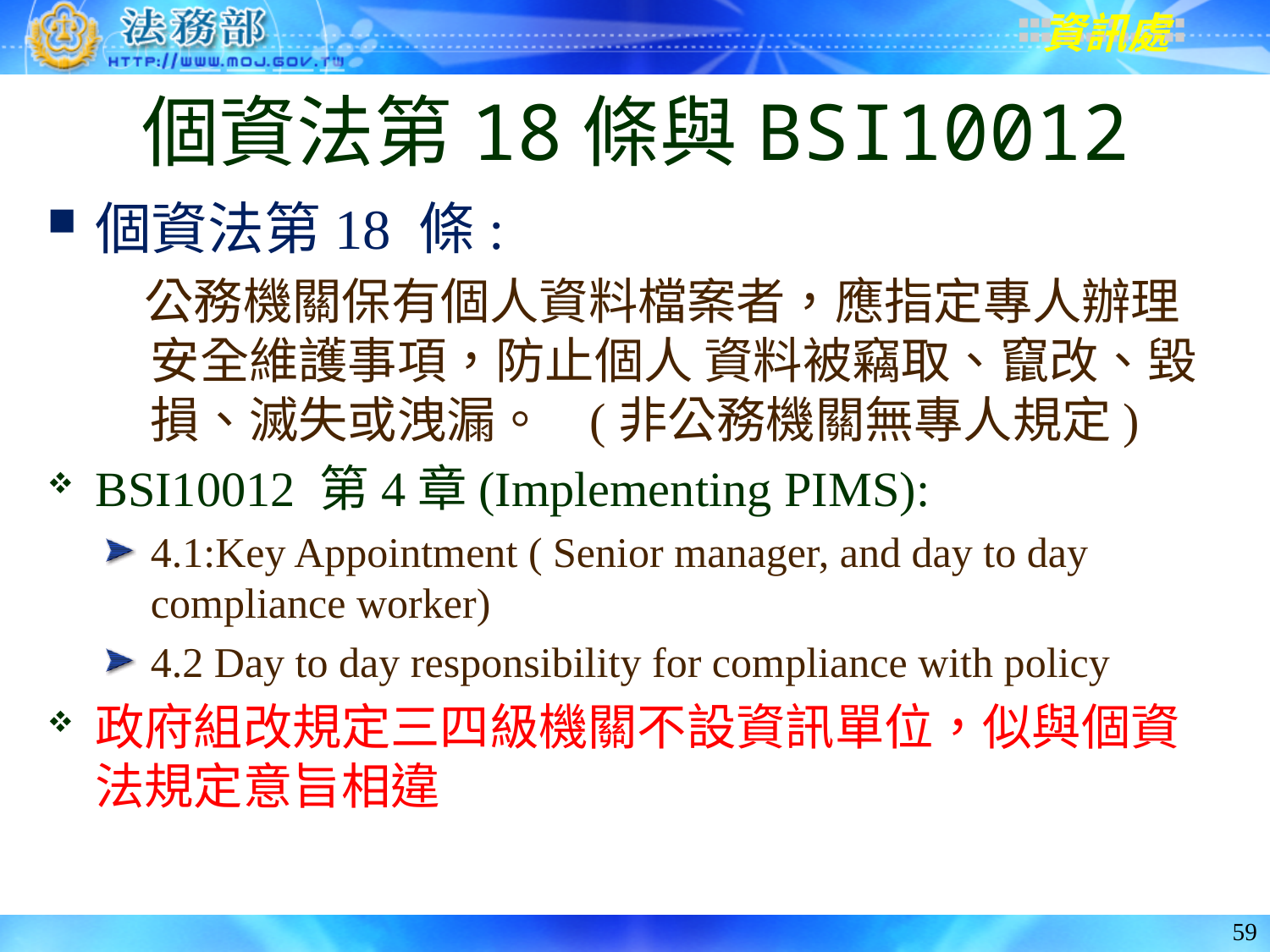

# 個資法第18條與BSI10012
個資法第18 條:
  公務機關保有個人資料檔案者，應指定專人辦理安全維護事項，防止個人 資料被竊取、竄改、毀損、滅失或洩漏。   (非公務機關無專人規定)
BSI10012 第4章(Implementing PIMS):
4.1:Key Appointment ( Senior manager, and day to day compliance worker)
4.2 Day to day responsibility for compliance with policy
政府組改規定三四級機關不設資訊單位，似與個資法規定意旨相違